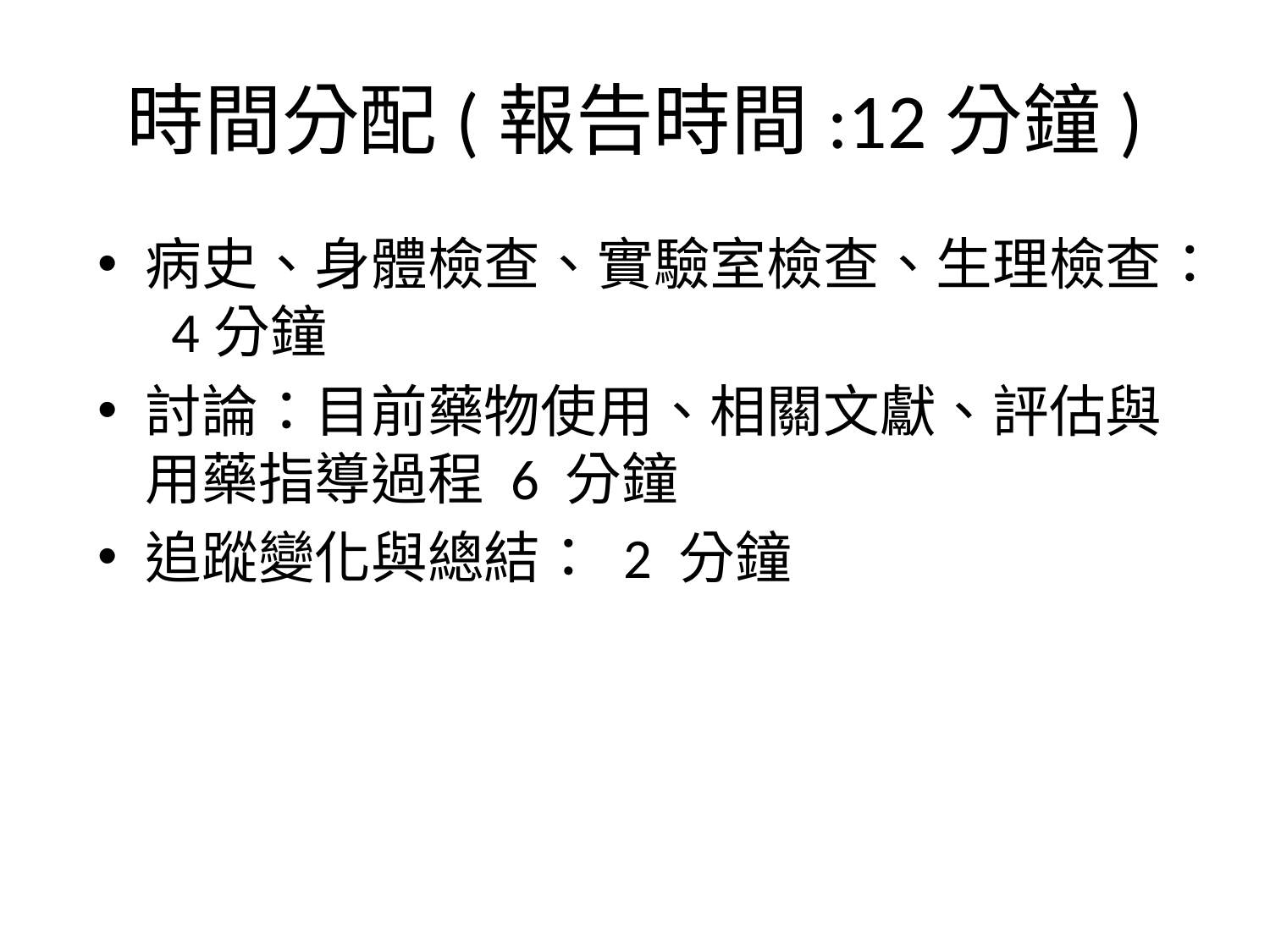

# 時間分配(報告時間:12分鐘)
病史、身體檢查、實驗室檢查、生理檢查： 4分鐘
討論：目前藥物使用、相關文獻、評估與用藥指導過程 6 分鐘
追蹤變化與總結： 2 分鐘